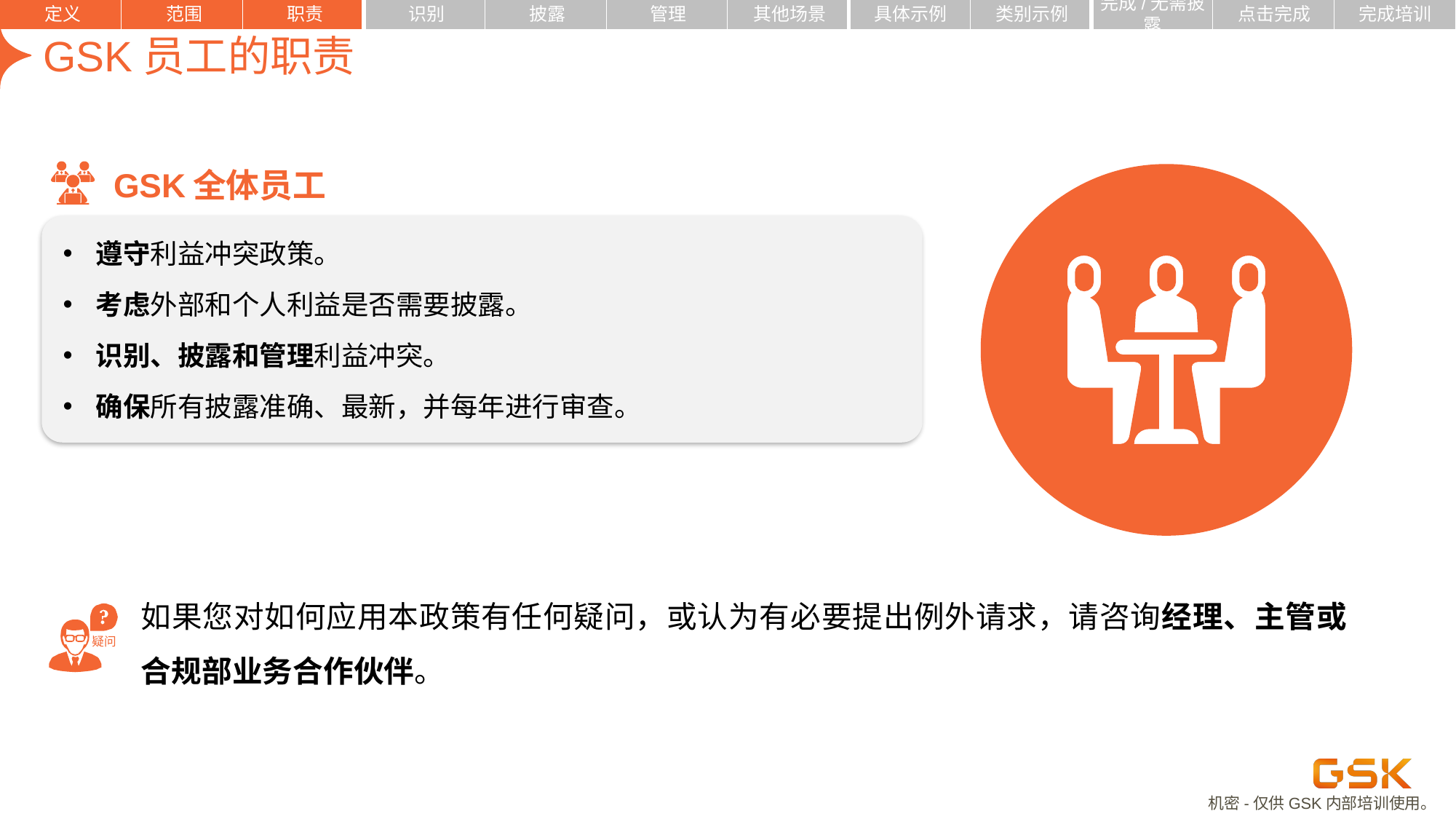

定义
范围
职责
识别
披露
管理
其他场景
具体示例
类别示例
点击完成
完成培训
完成/无需披露
|  |  |  |  |  |  |  |  |  |  |  |  |
| --- | --- | --- | --- | --- | --- | --- | --- | --- | --- | --- | --- |
# GSK员工的职责
| GSK全体员工 |
| --- |

遵守利益冲突政策。
考虑外部和个人利益是否需要披露。
识别、披露和管理利益冲突。
确保所有披露准确、最新，并每年进行审查。
如果您对如何应用本政策有任何疑问，或认为有必要提出例外请求，请咨询经理、主管或合规部业务合作伙伴。

疑问